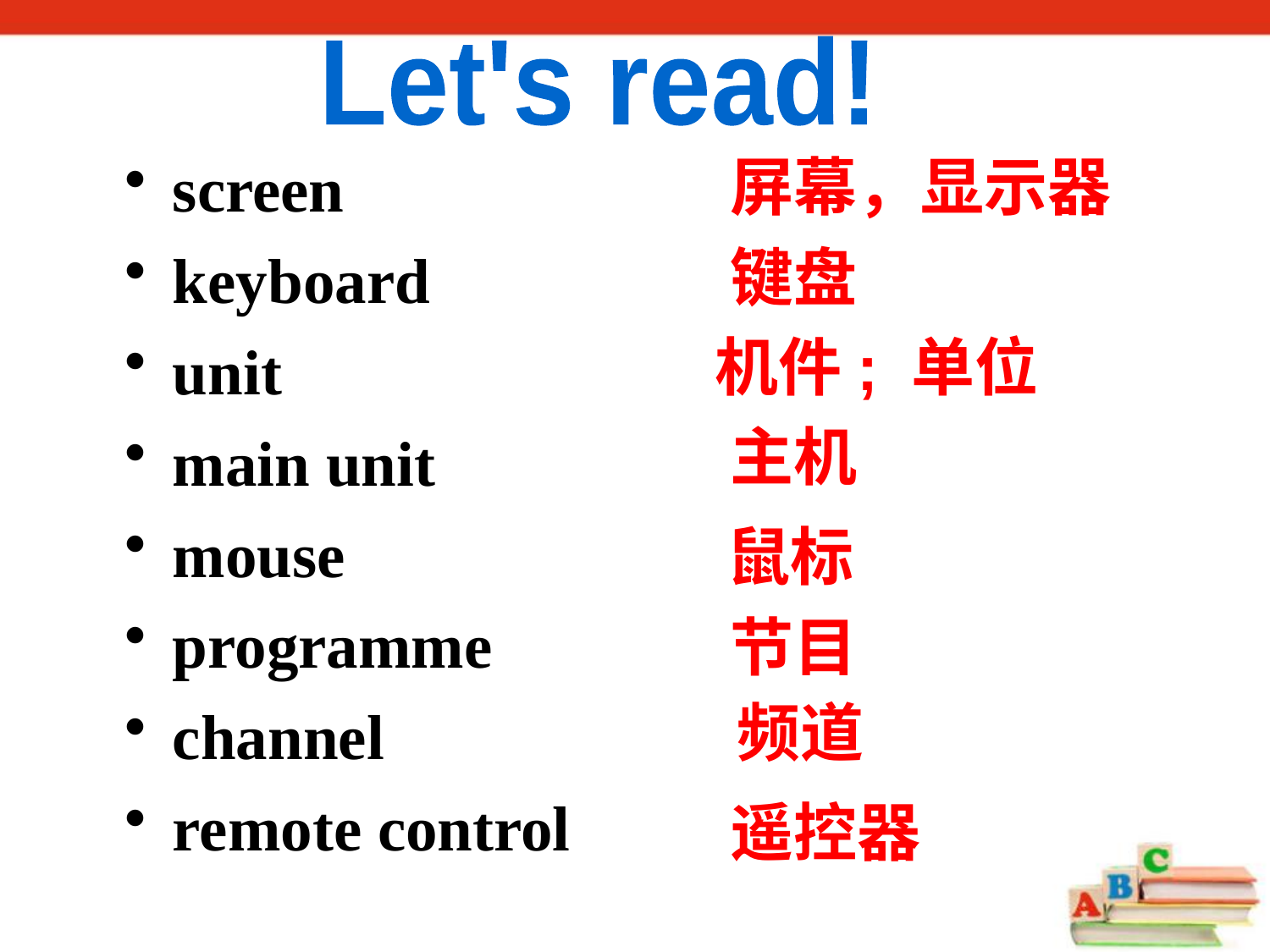

Let's read!
屏幕，显示器
screen
keyboard
unit
main unit
mouse
programme
channel
remote control
键盘
机件; 单位
主机
鼠标
节目
频道
遥控器